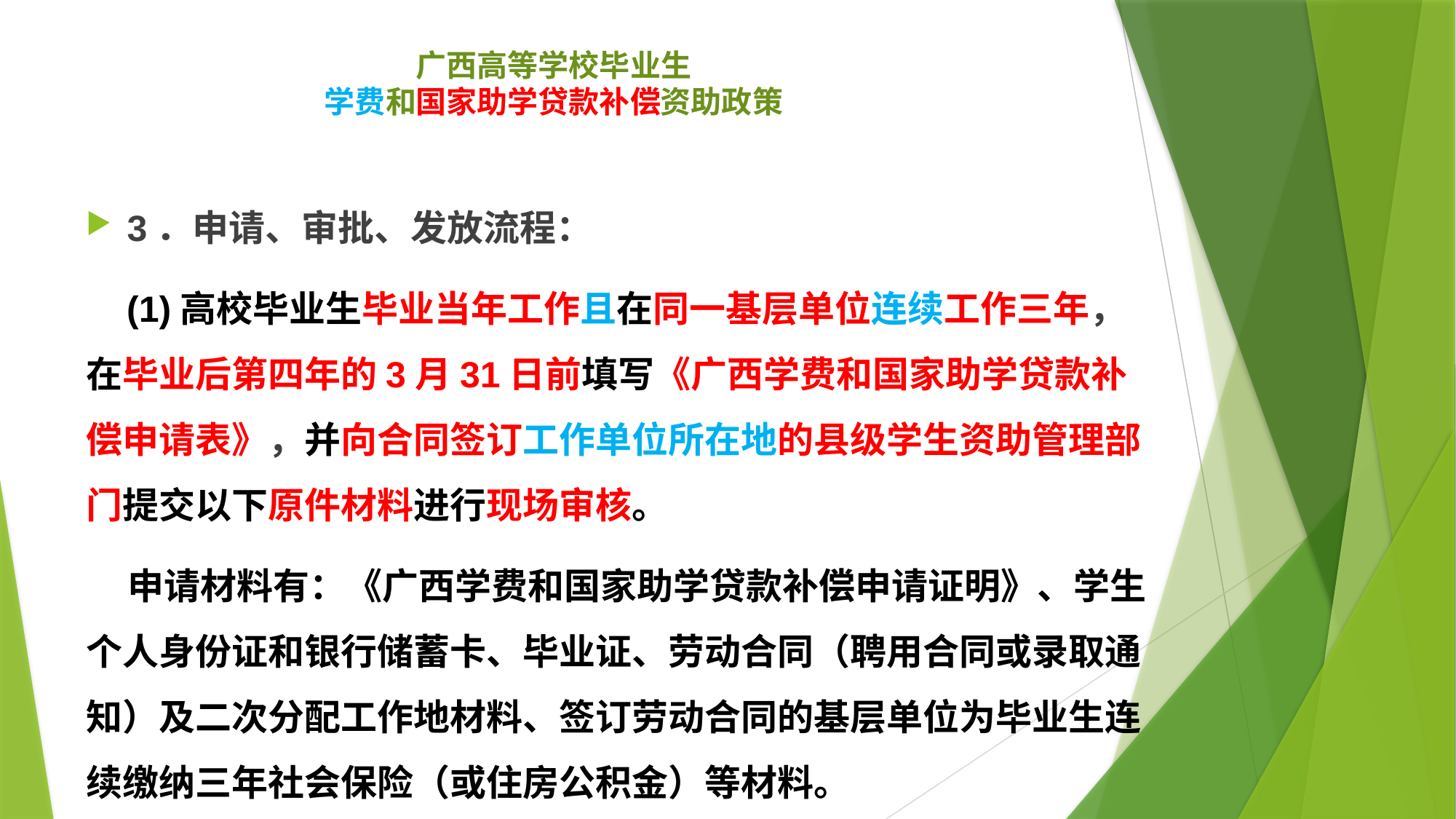

# 广西高等学校毕业生 学费和国家助学贷款补偿资助政策
3．申请、审批、发放流程：
    (1)高校毕业生毕业当年工作且在同一基层单位连续工作三年，在毕业后第四年的3月31日前填写《广西学费和国家助学贷款补偿申请表》，并向合同签订工作单位所在地的县级学生资助管理部门提交以下原件材料进行现场审核。
    申请材料有：《广西学费和国家助学贷款补偿申请证明》、学生个人身份证和银行储蓄卡、毕业证、劳动合同（聘用合同或录取通知）及二次分配工作地材料、签订劳动合同的基层单位为毕业生连续缴纳三年社会保险（或住房公积金）等材料。